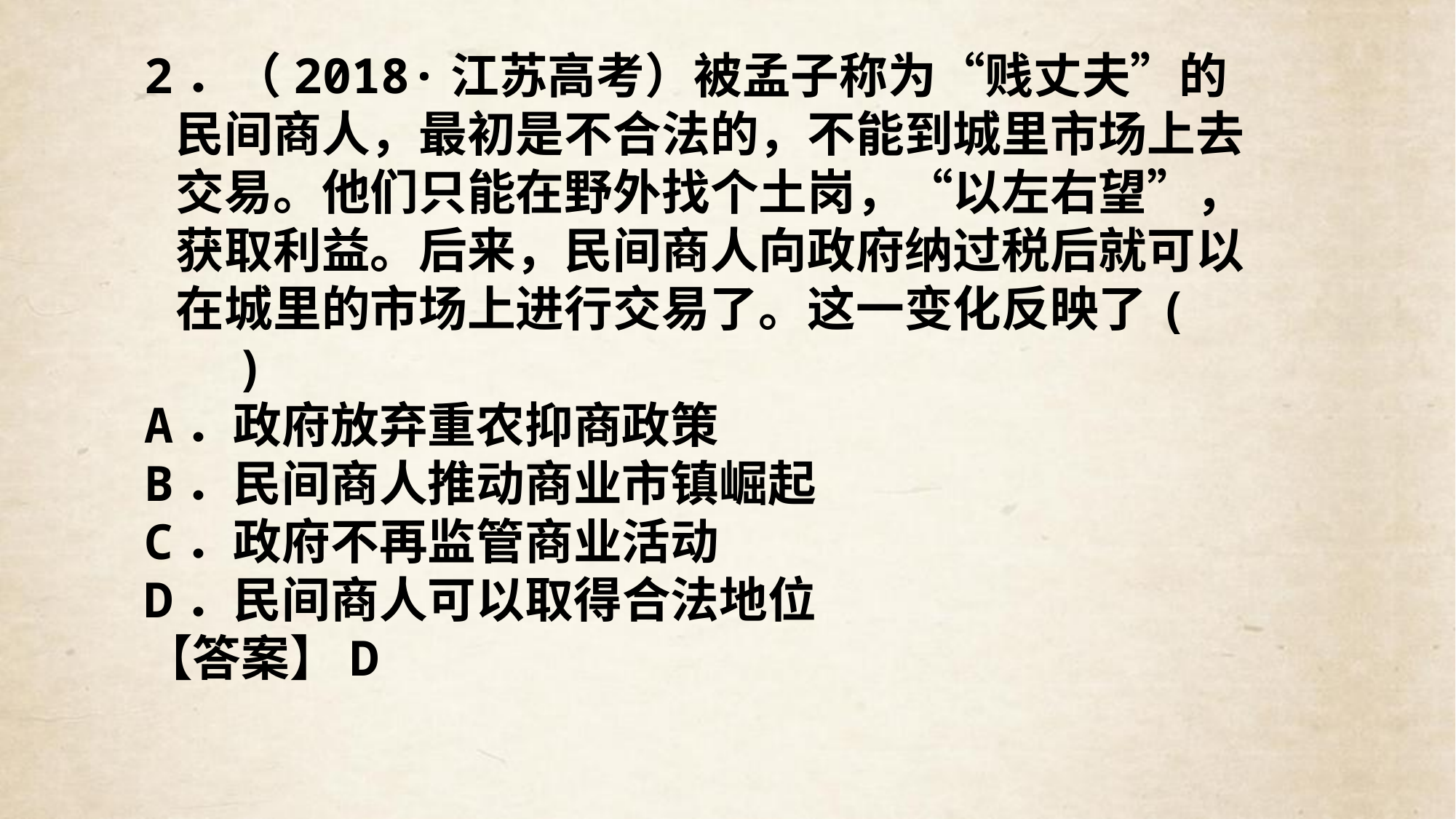

2．（2018·江苏高考）被孟子称为“贱丈夫”的民间商人，最初是不合法的，不能到城里市场上去交易。他们只能在野外找个土岗，“以左右望”，获取利益。后来，民间商人向政府纳过税后就可以在城里的市场上进行交易了。这一变化反映了(　　)
A．政府放弃重农抑商政策
B．民间商人推动商业市镇崛起
C．政府不再监管商业活动
D．民间商人可以取得合法地位
【答案】D